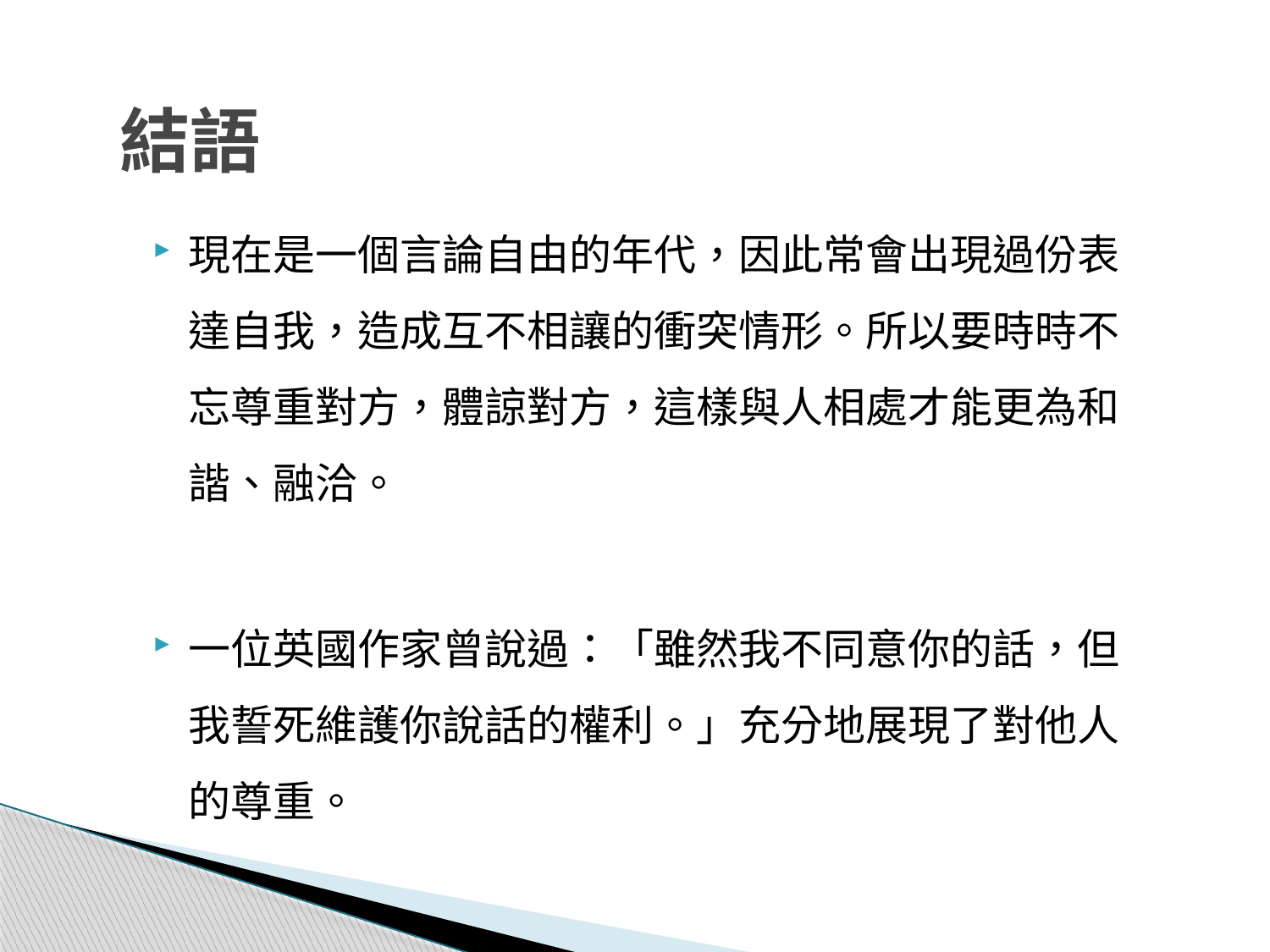

# 結語
現在是一個言論自由的年代，因此常會出現過份表達自我，造成互不相讓的衝突情形。所以要時時不忘尊重對方，體諒對方，這樣與人相處才能更為和諧、融洽。

一位英國作家曾說過：「雖然我不同意你的話，但我誓死維護你說話的權利。」充分地展現了對他人的尊重。